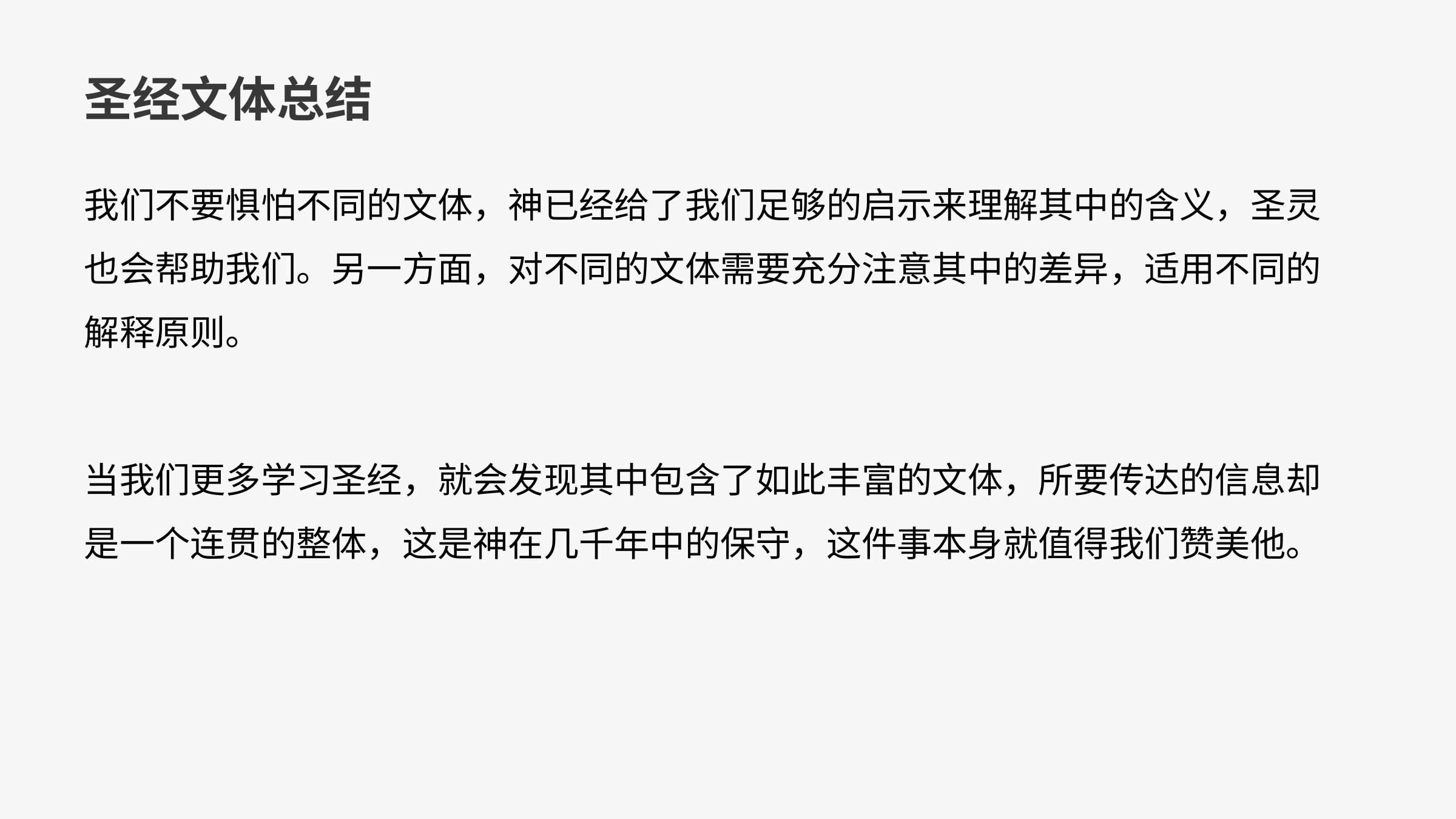

圣经文体总结
我们不要惧怕不同的文体，神已经给了我们足够的启示来理解其中的含义，圣灵也会帮助我们。另一方面，对不同的文体需要充分注意其中的差异，适用不同的解释原则。

当我们更多学习圣经，就会发现其中包含了如此丰富的文体，所要传达的信息却是一个连贯的整体，这是神在几千年中的保守，这件事本身就值得我们赞美他。